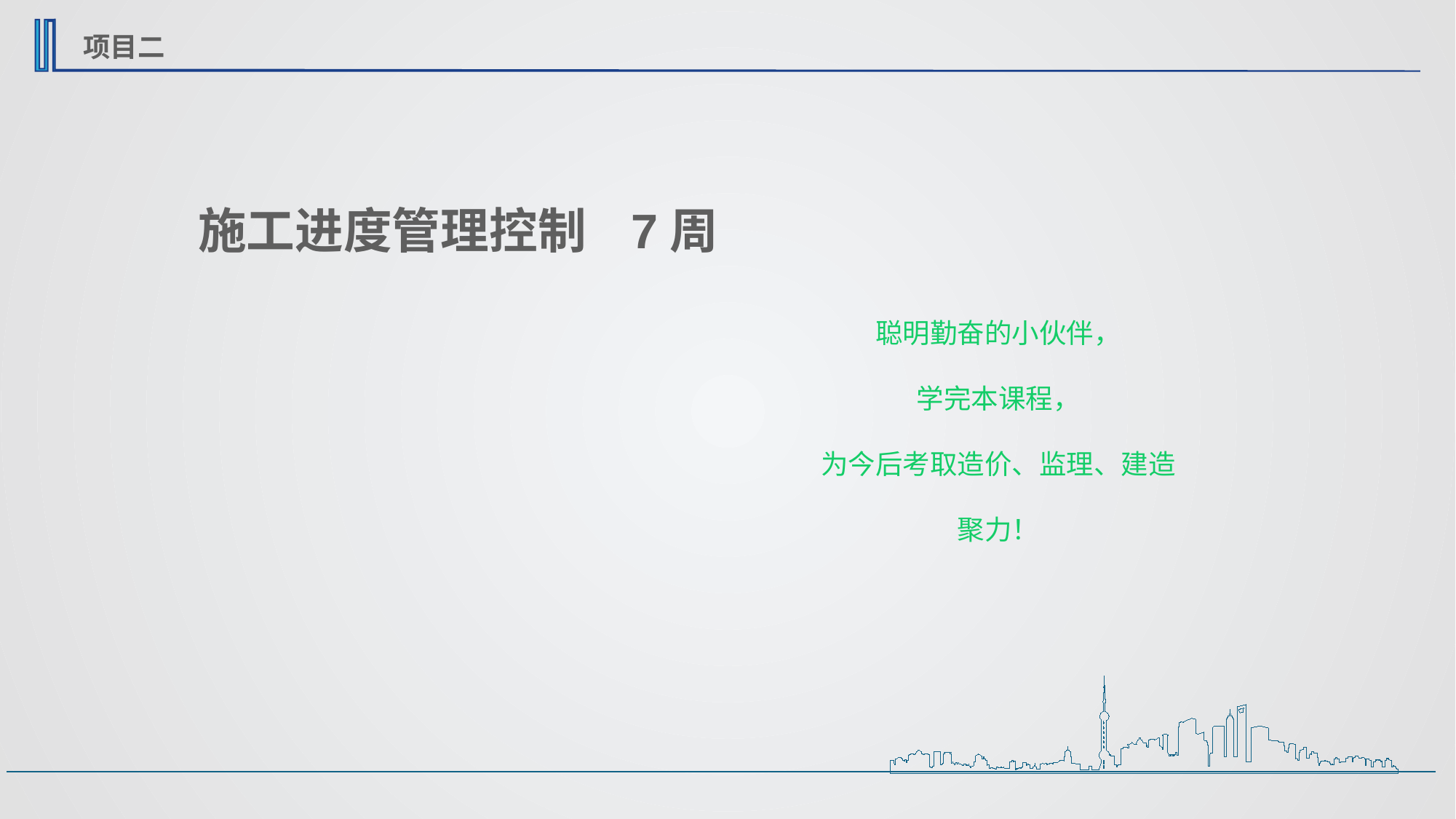

项目二
施工进度管理控制   7周
聪明勤奋的小伙伴，
学完本课程，
为今后考取造价、监理、建造聚力！